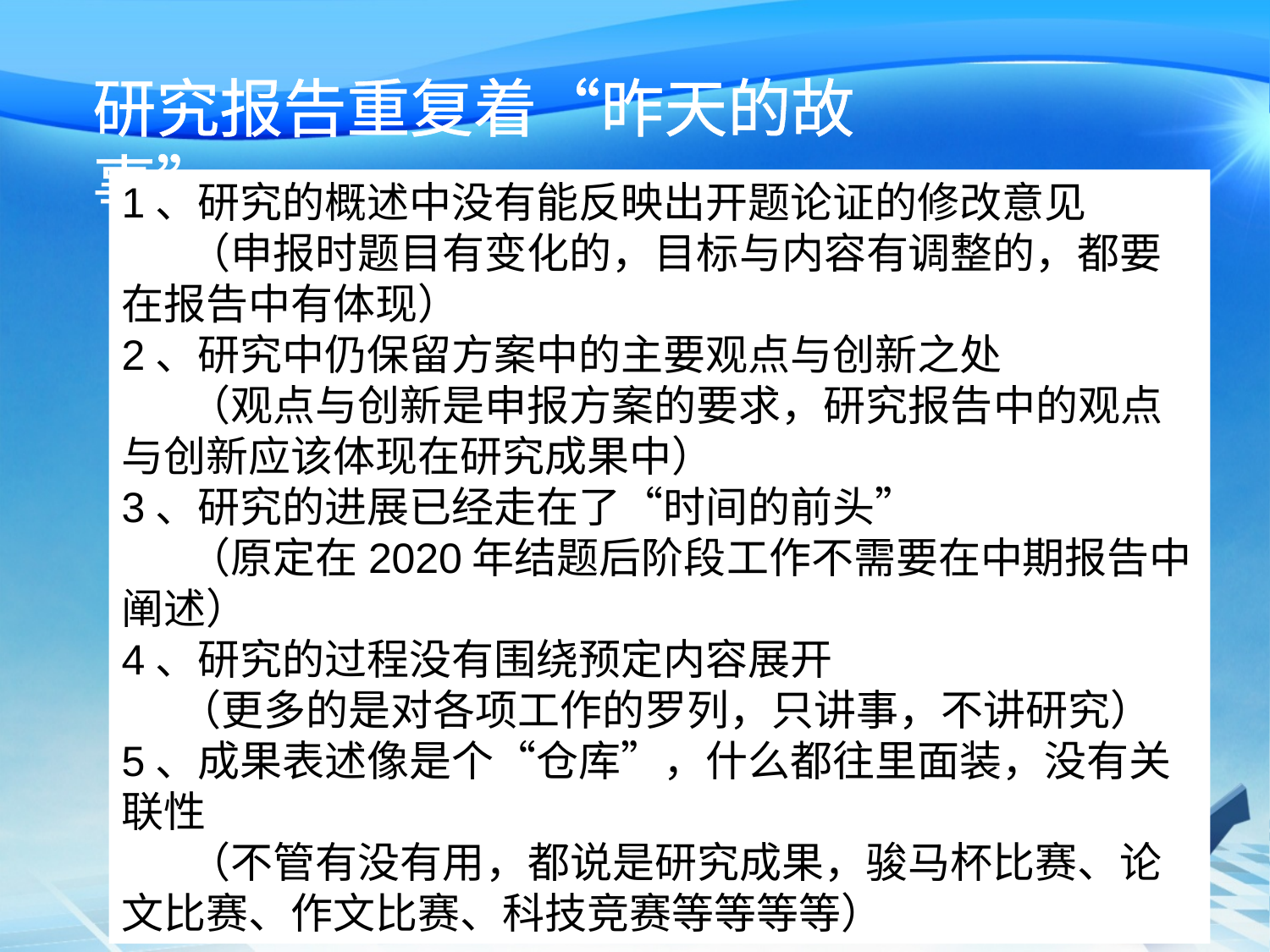

研究报告重复着“昨天的故事”
1、研究的概述中没有能反映出开题论证的修改意见
      （申报时题目有变化的，目标与内容有调整的，都要在报告中有体现）
2、研究中仍保留方案中的主要观点与创新之处
      （观点与创新是申报方案的要求，研究报告中的观点与创新应该体现在研究成果中）
3、研究的进展已经走在了“时间的前头”
      （原定在2020年结题后阶段工作不需要在中期报告中阐述）
4、研究的过程没有围绕预定内容展开
     （更多的是对各项工作的罗列，只讲事，不讲研究）
5、成果表述像是个“仓库”，什么都往里面装，没有关联性
      （不管有没有用，都说是研究成果，骏马杯比赛、论文比赛、作文比赛、科技竞赛等等等等）